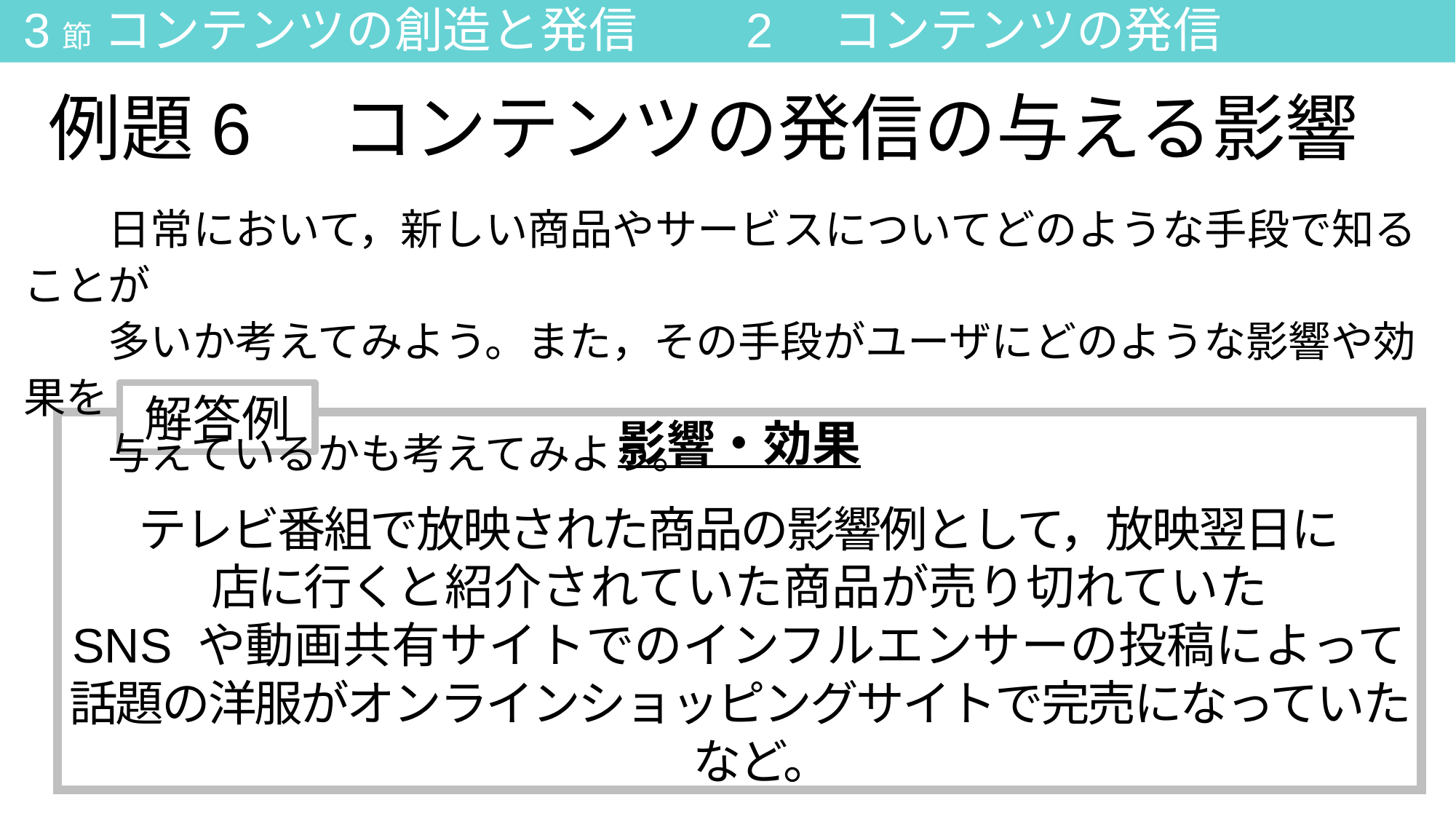

3節 コンテンツの創造と発信　　2　コンテンツの発信
# 例題6　コンテンツの発信の与える影響
　　日常において，新しい商品やサービスについてどのような手段で知ることが
　　多いか考えてみよう。また，その手段がユーザにどのような影響や効果を
　　与えているかも考えてみよう。
解答例
影響・効果
テレビ番組で放映された商品の影響例として，放映翌日に
店に行くと紹介されていた商品が売り切れていた
SNS や動画共有サイトでのインフルエンサーの投稿によって
話題の洋服がオンラインショッピングサイトで完売になっていた　など。